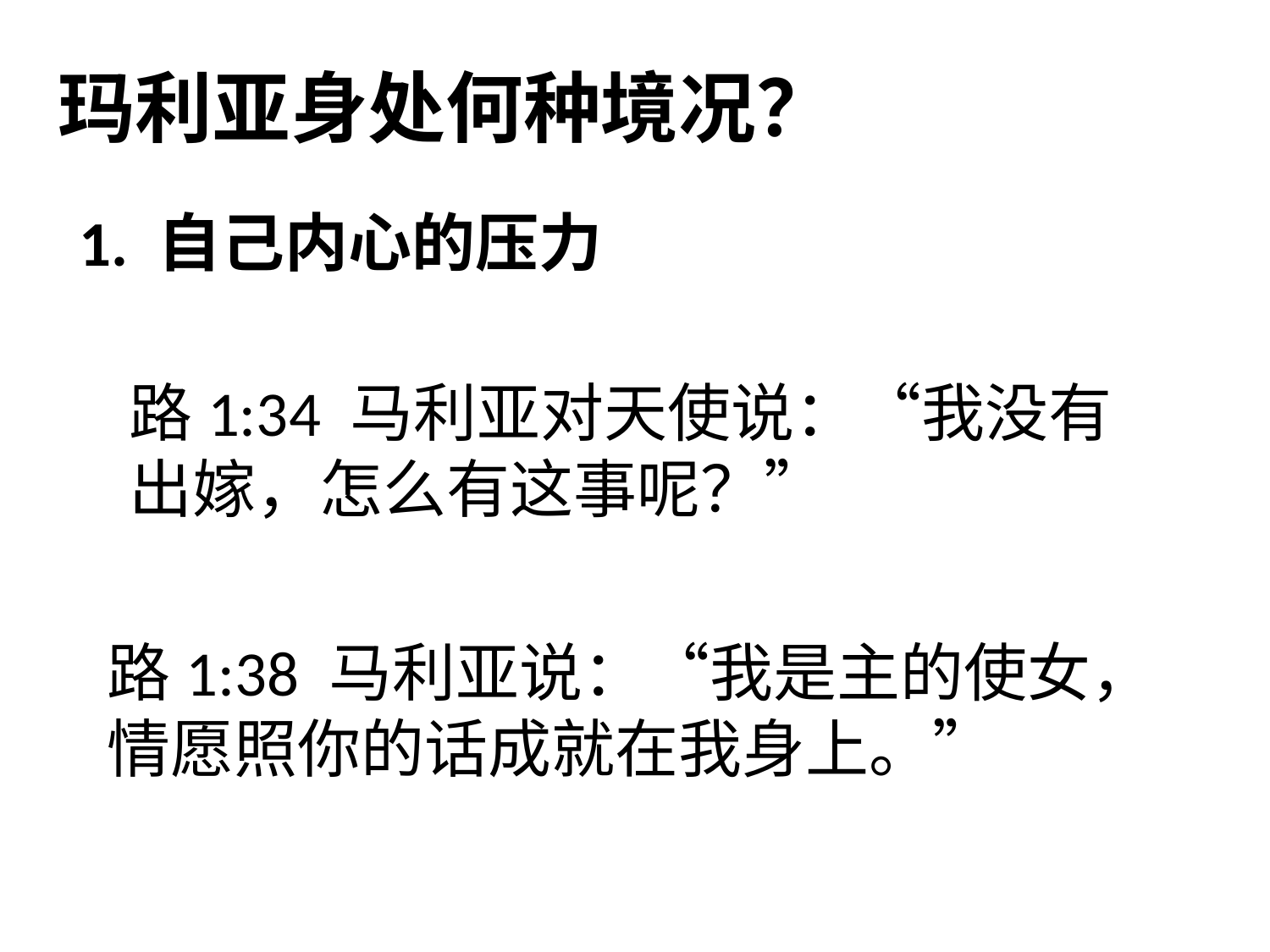

# 玛利亚身处何种境况？
1. 自己内心的压力
路1:34 马利亚对天使说：“我没有出嫁，怎么有这事呢？”
路1:38 马利亚说：“我是主的使女，情愿照你的话成就在我身上。”